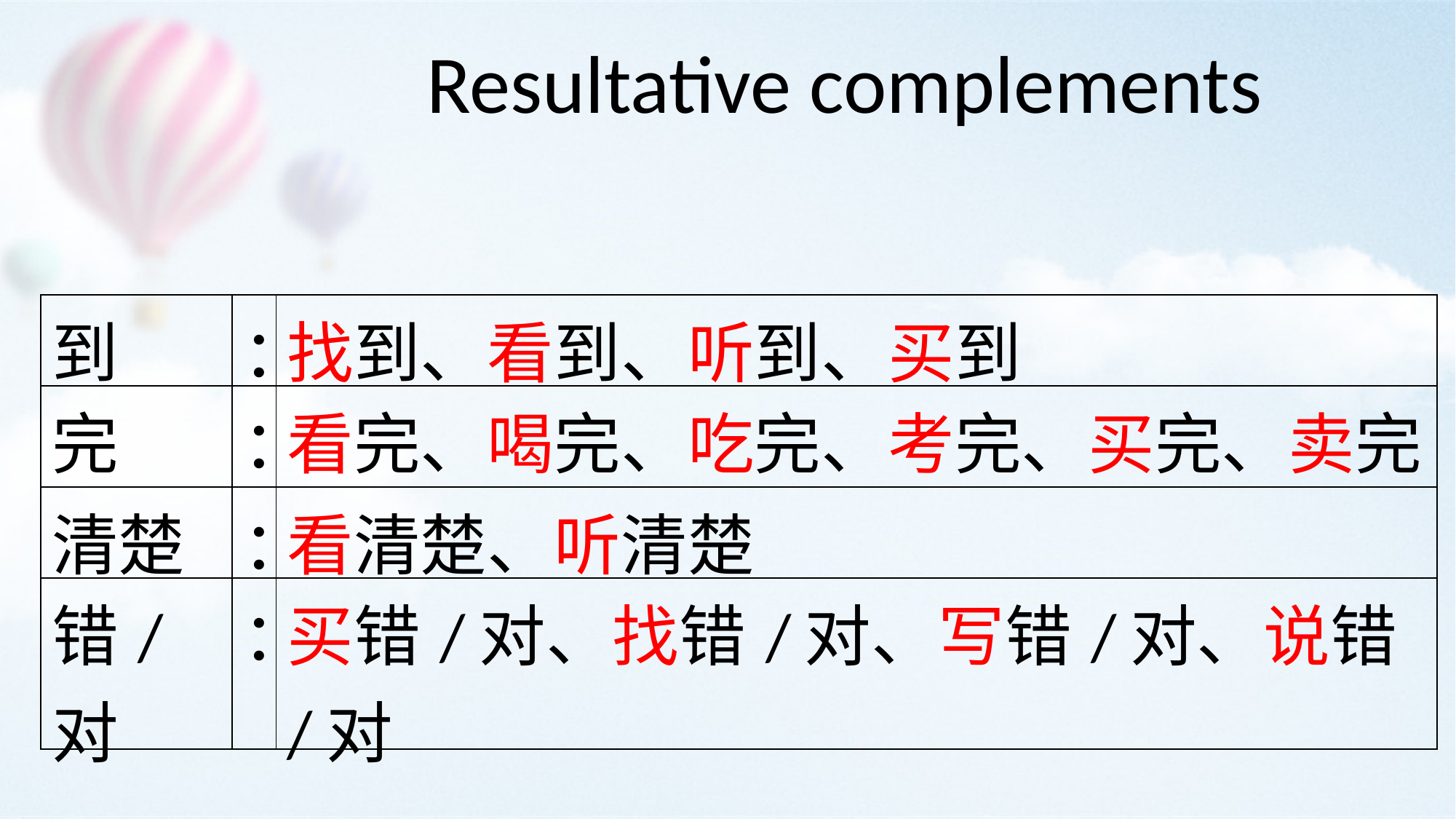

Resultative complements
| 到 | ： | 找到、看到、听到、买到 |
| --- | --- | --- |
| 完 | ： | 看完、喝完、吃完、考完、买完、卖完 |
| 清楚 | ： | 看清楚、听清楚 |
| 错/对 | ： | 买错/对、找错/对、写错/对、说错/对 |